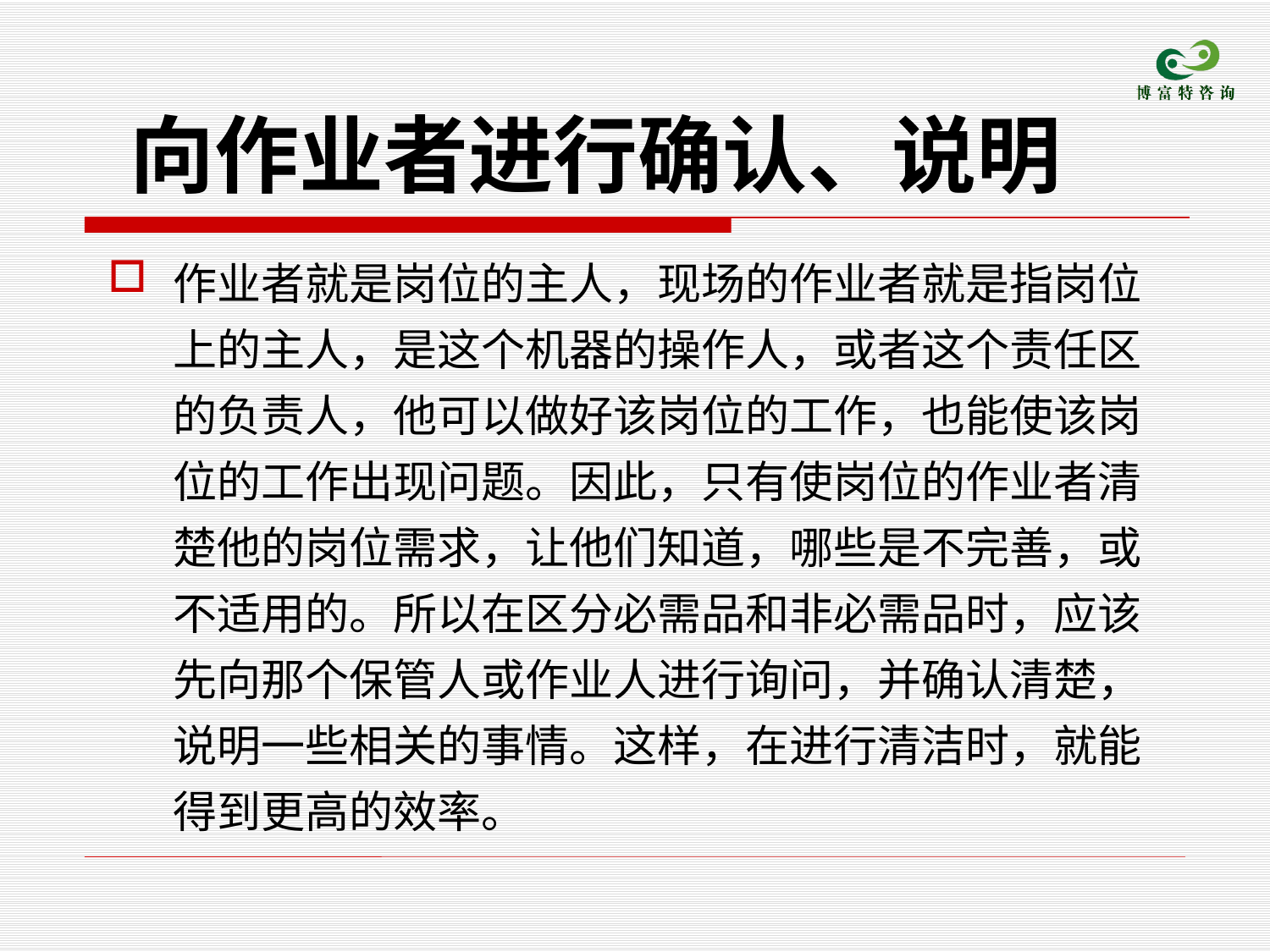

向作业者进行确认、说明
作业者就是岗位的主人，现场的作业者就是指岗位上的主人，是这个机器的操作人，或者这个责任区的负责人，他可以做好该岗位的工作，也能使该岗位的工作出现问题。因此，只有使岗位的作业者清楚他的岗位需求，让他们知道，哪些是不完善，或不适用的。所以在区分必需品和非必需品时，应该先向那个保管人或作业人进行询问，并确认清楚，说明一些相关的事情。这样，在进行清洁时，就能得到更高的效率。
226